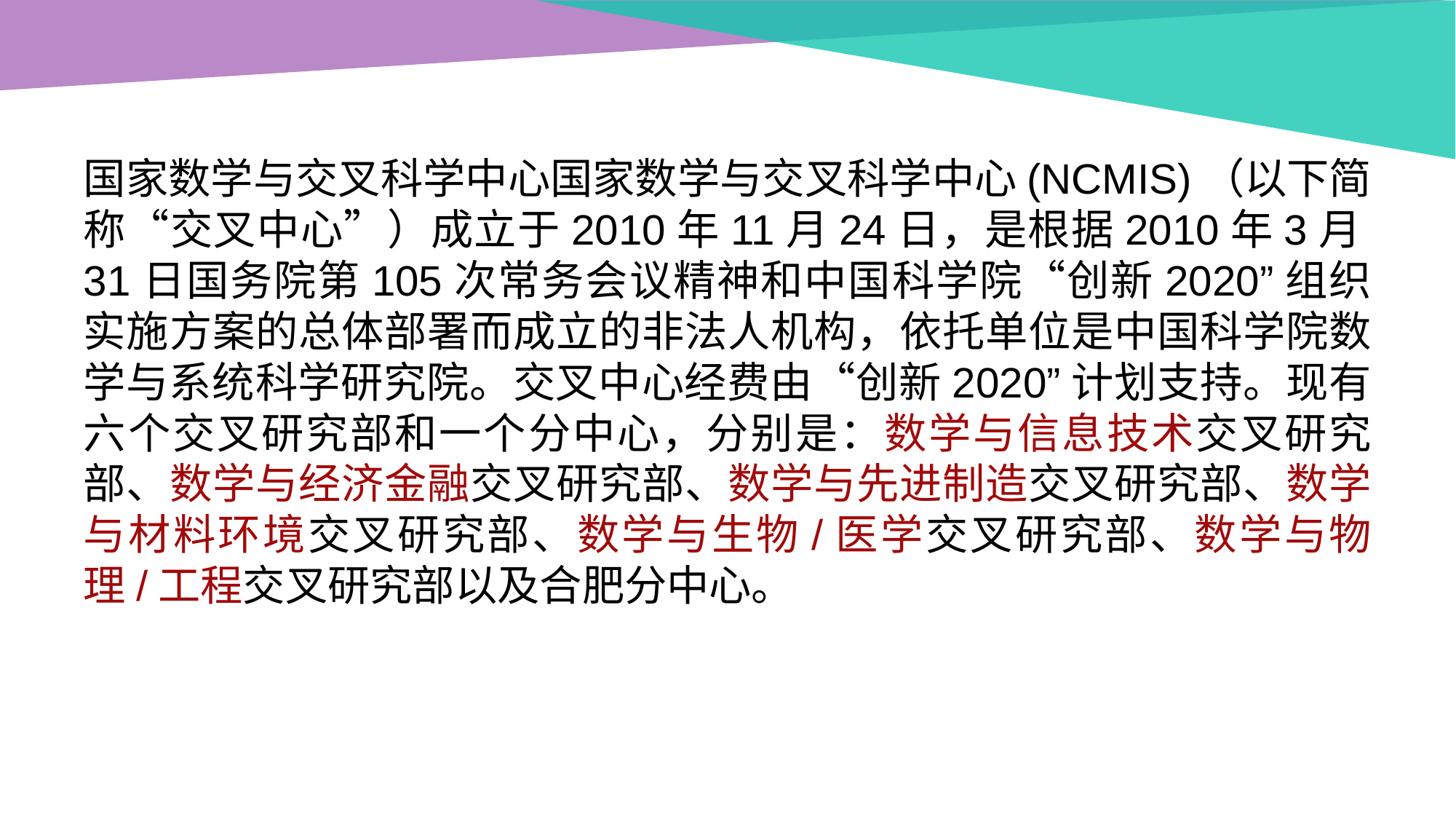

国家数学与交叉科学中心国家数学与交叉科学中心(NCMIS)（以下简称“交叉中心”）成立于2010年11月24日，是根据2010年3月31日国务院第105次常务会议精神和中国科学院“创新2020”组织实施方案的总体部署而成立的非法人机构，依托单位是中国科学院数学与系统科学研究院。交叉中心经费由“创新2020”计划支持。现有六个交叉研究部和一个分中心，分别是：数学与信息技术交叉研究部、数学与经济金融交叉研究部、数学与先进制造交叉研究部、数学与材料环境交叉研究部、数学与生物/医学交叉研究部、数学与物理/工程交叉研究部以及合肥分中心。